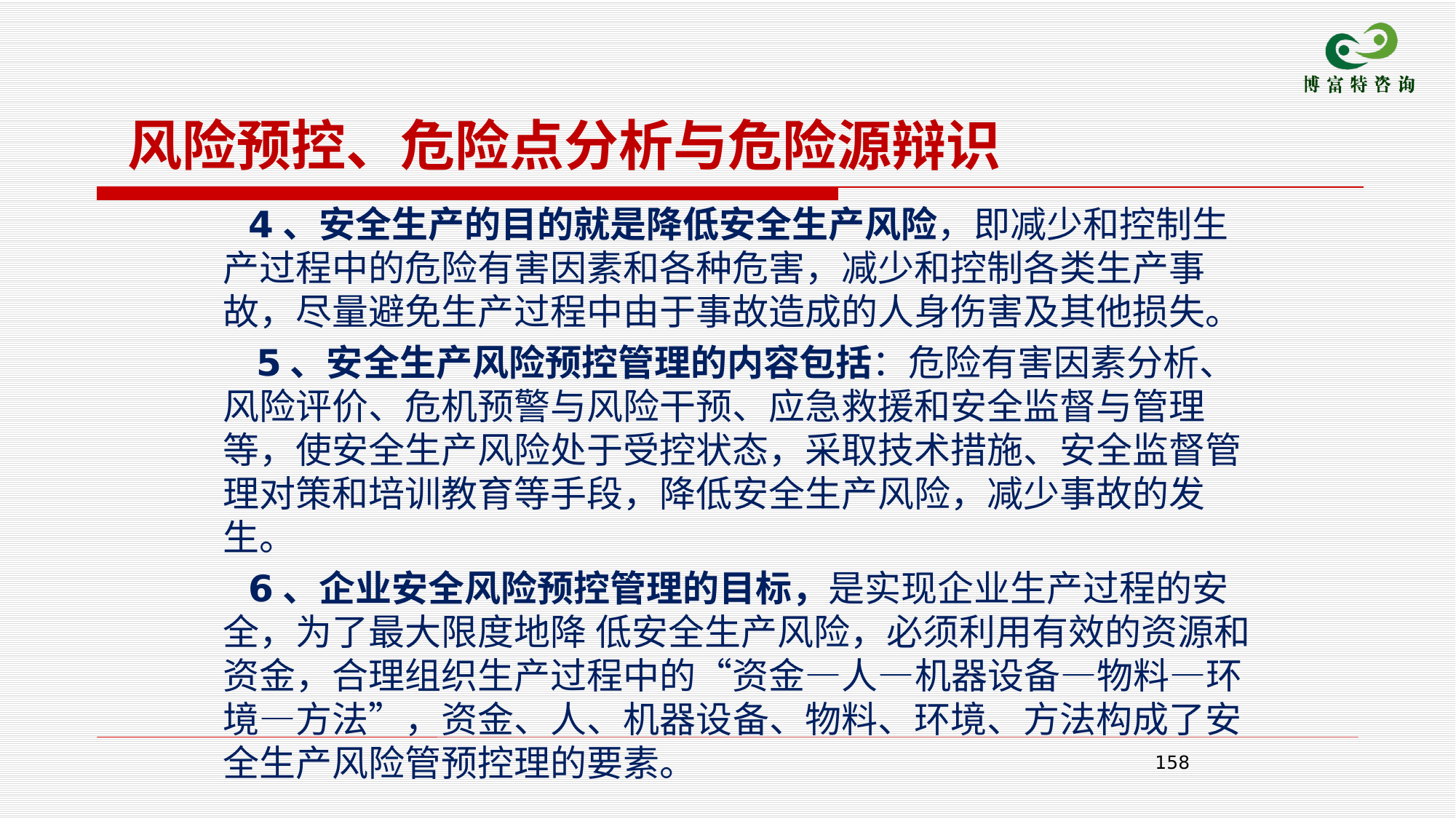

风险预控、危险点分析与危险源辩识
       4、安全生产的目的就是降低安全生产风险，即减少和控制生产过程中的危险有害因素和各种危害，减少和控制各类生产事故，尽量避免生产过程中由于事故造成的人身伤害及其他损失。
       5、安全生产风险预控管理的内容包括：危险有害因素分析、风险评价、危机预警与风险干预、应急救援和安全监督与管理等，使安全生产风险处于受控状态，采取技术措施、安全监督管理对策和培训教育等手段，降低安全生产风险，减少事故的发生。
       6、企业安全风险预控管理的目标，是实现企业生产过程的安全，为了最大限度地降 低安全生产风险，必须利用有效的资源和资金，合理组织生产过程中的“资金—人—机器设备—物料—环境—方法”，资金、人、机器设备、物料、环境、方法构成了安全生产风险管预控理的要素。

158